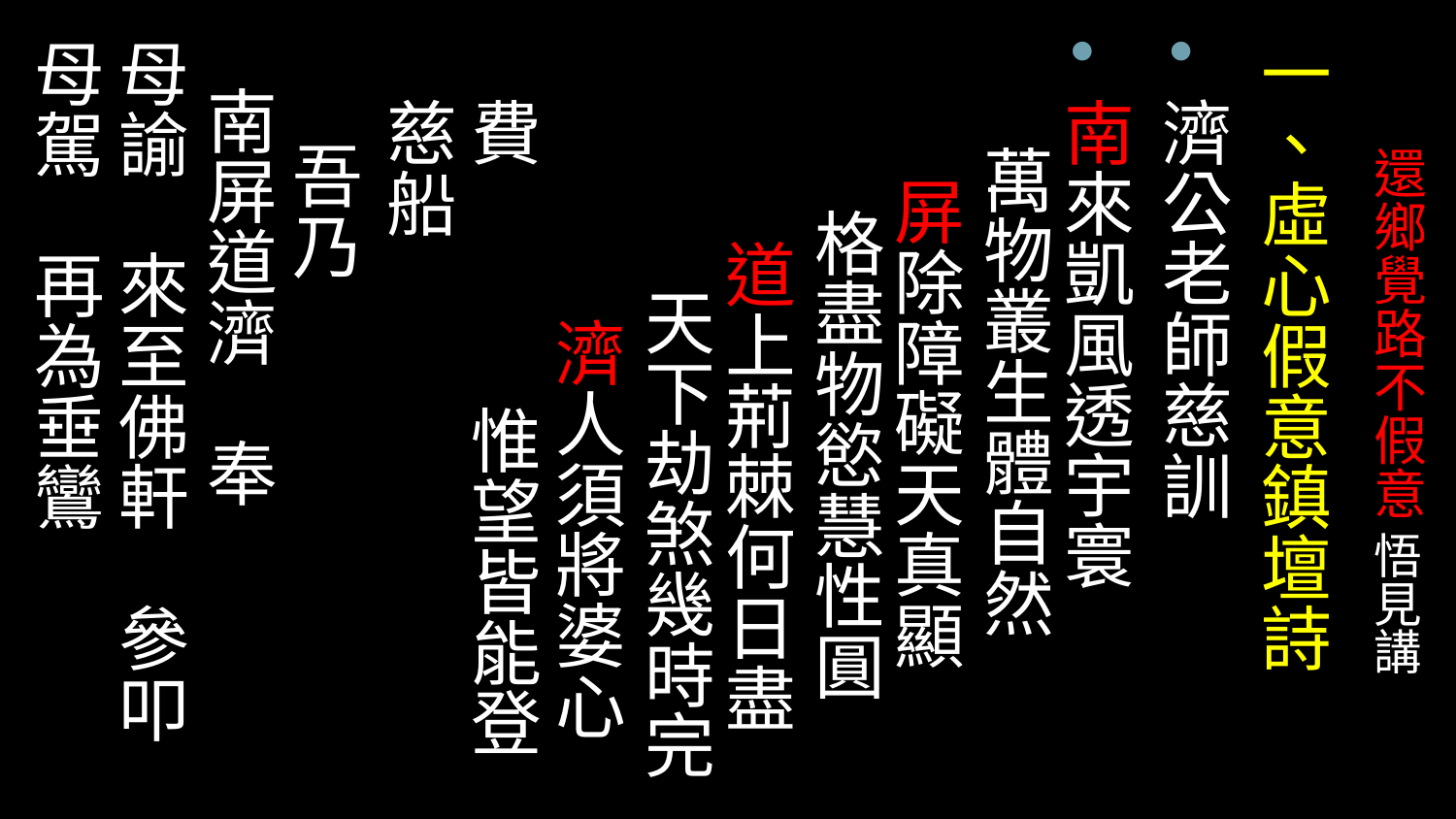

一、虛心假意鎮壇詩
濟公老師慈訓
南來凱風透宇寰                萬物叢生體自然               屏除障礙天真顯               格盡物慾慧性圓               道上荊棘何日盡                天下劫煞幾時完               濟人須將婆心費               惟望皆能登慈船
　  吾乃
   南屏道濟　奉
母諭　來至佛軒　參叩
母駕　再為垂鸞
# 還鄉覺路不假意 悟見講